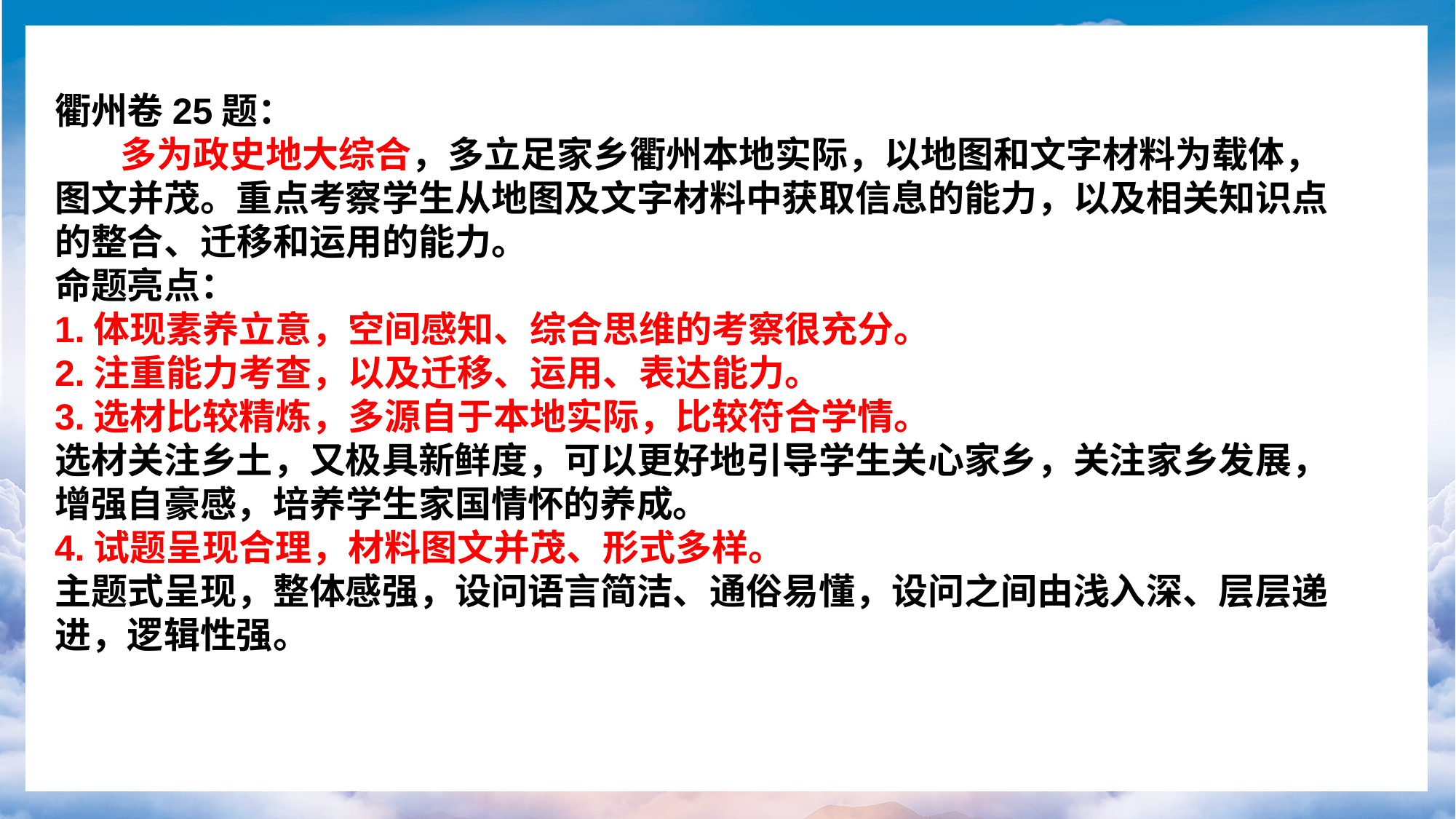

衢州卷25题：
       多为政史地大综合，多立足家乡衢州本地实际，以地图和文字材料为载体，图文并茂。重点考察学生从地图及文字材料中获取信息的能力，以及相关知识点的整合、迁移和运用的能力。
命题亮点：
1.体现素养立意，空间感知、综合思维的考察很充分。
2.注重能力考查，以及迁移、运用、表达能力。
3.选材比较精炼，多源自于本地实际，比较符合学情。
选材关注乡土，又极具新鲜度，可以更好地引导学生关心家乡，关注家乡发展，增强自豪感，培养学生家国情怀的养成。
4.试题呈现合理，材料图文并茂、形式多样。
主题式呈现，整体感强，设问语言简洁、通俗易懂，设问之间由浅入深、层层递进，逻辑性强。